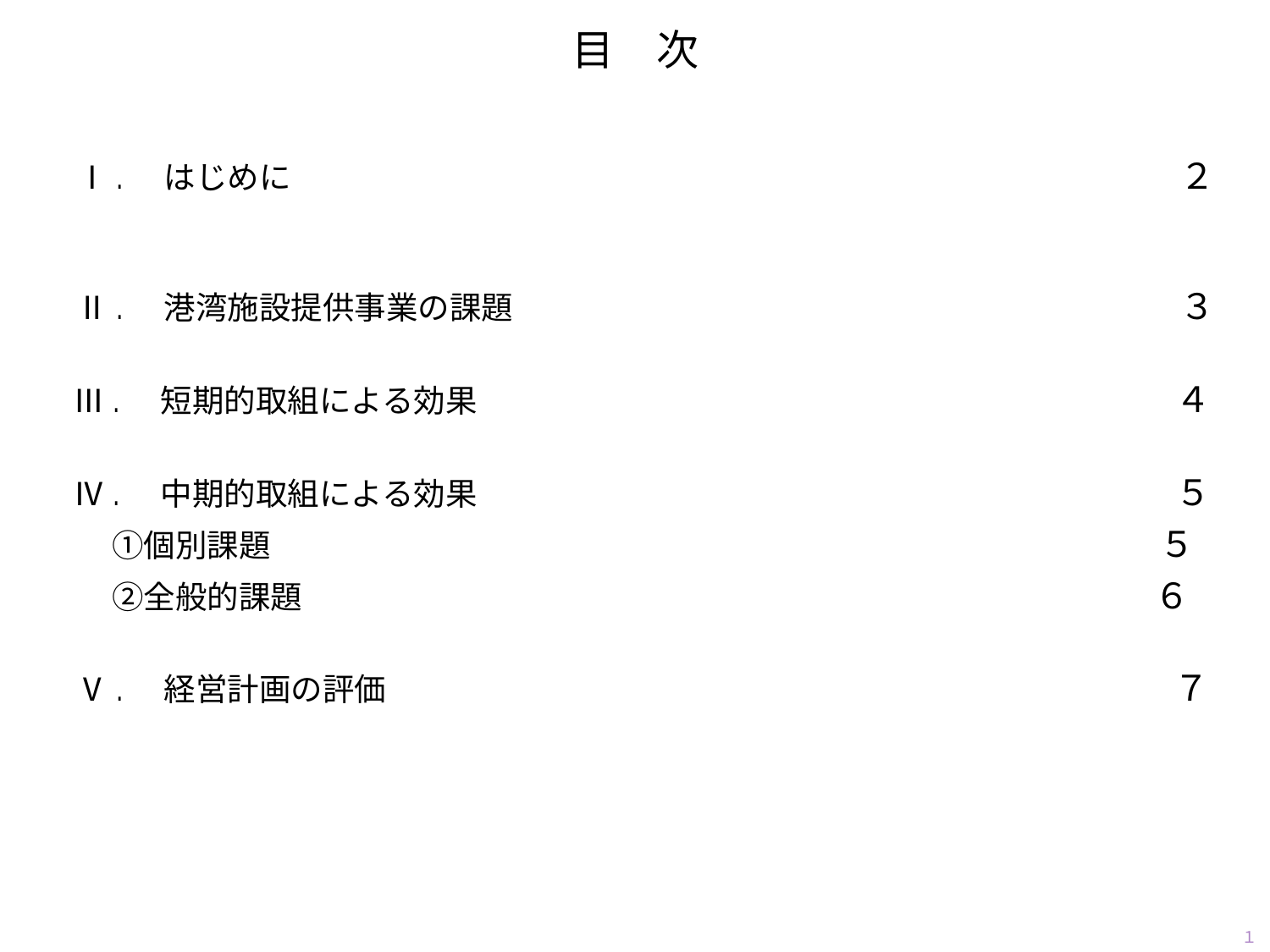

# 目　次

　　Ⅰ.　はじめに　　　　　　　　　　　　　　　　　　　　　　　　　　　　２

　　Ⅱ.　港湾施設提供事業の課題　　　　　　　　　　　　　　　　　　　　　３

　　  Ⅲ.　短期的取組による効果　　　　　　　　　　　　　　　　　　　　　　４

　　  Ⅳ.　中期的取組による効果　　　　　　　　　　　　　　　　　　　　　　５
　　　　①個別課題　　　　　　　　　　　　　　　　　　　　　　　　　　　　　　　　　　　    ５
　　　　②全般的課題 　　　　　　　　　　　　　　　　 　　　　　　　　　　　　　　　　　    ６

　　Ⅴ.　経営計画の評価　 　　　　　　　　　　　　　　　　　　　　　　　　　　　　　　  ７
１